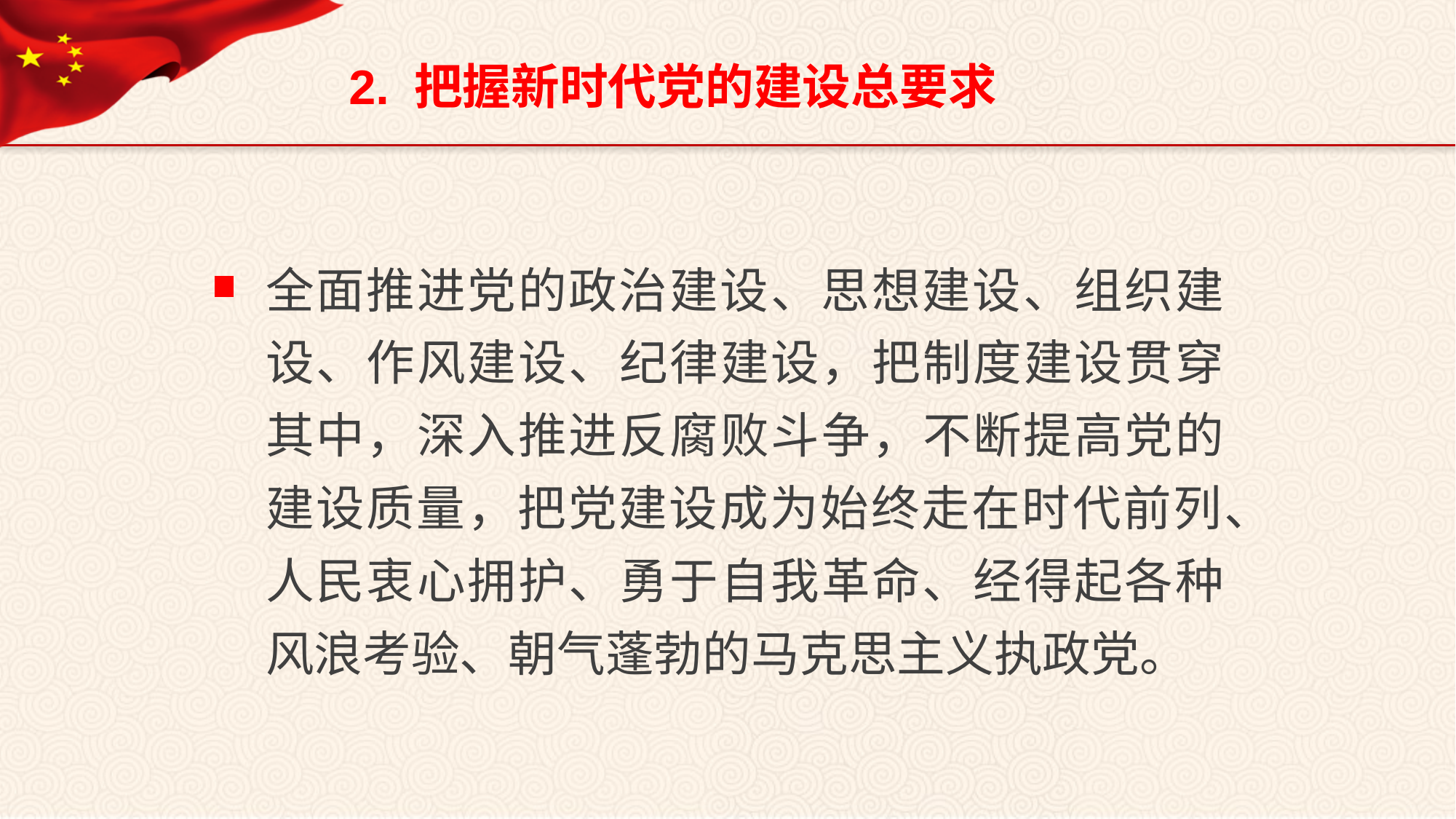

2. 把握新时代党的建设总要求
全面推进党的政治建设、思想建设、组织建设、作风建设、纪律建设，把制度建设贯穿其中，深入推进反腐败斗争，不断提高党的建设质量，把党建设成为始终走在时代前列、人民衷心拥护、勇于自我革命、经得起各种风浪考验、朝气蓬勃的马克思主义执政党。